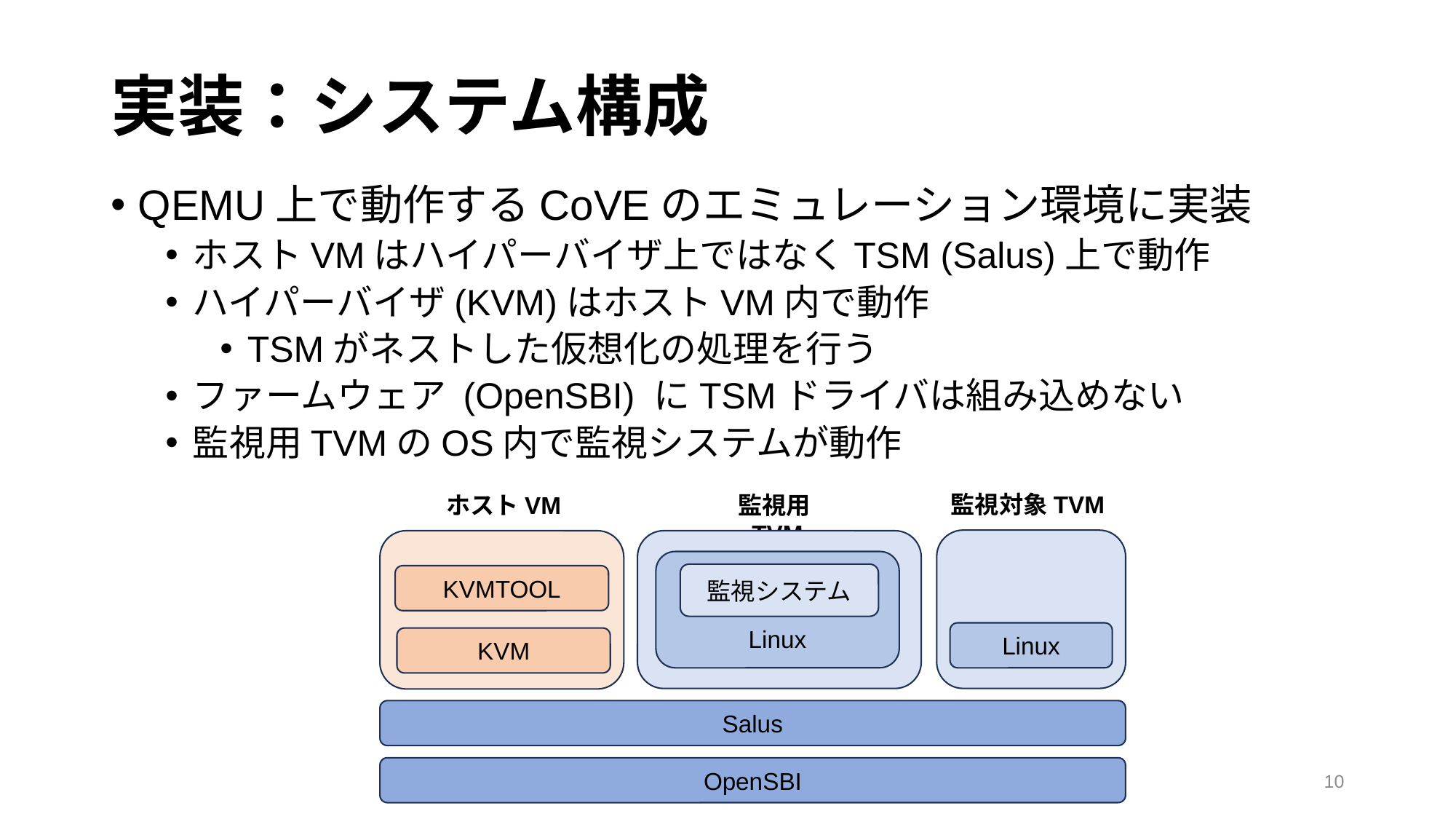

# 実装：システム構成
QEMU上で動作するCoVEのエミュレーション環境に実装
ホストVMはハイパーバイザ上ではなくTSM (Salus)上で動作
ハイパーバイザ(KVM)はホストVM内で動作
TSMがネストした仮想化の処理を行う
ファームウェア (OpenSBI) にTSMドライバは組み込めない
監視用TVMのOS内で監視システムが動作

監視対象TVM
ホストVM
監視用TVM

Linux
監視システム
KVMTOOL
Linux
KVM
Salus
OpenSBI
10